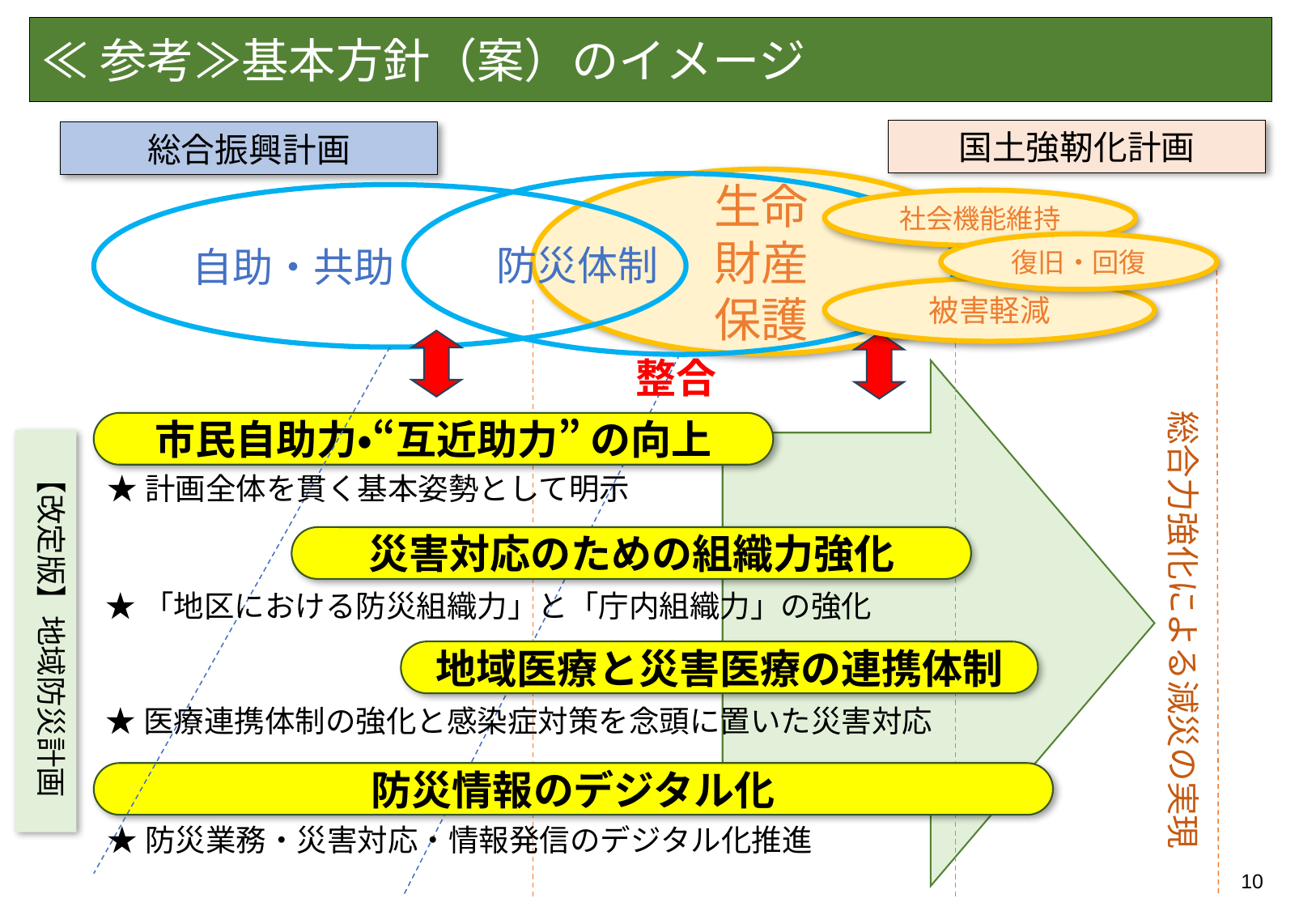

# ≪参考≫基本方針（案）のイメージ
国土強靭化計画
総合振興計画
生命
財産
保護
防災体制
自助・共助
社会機能維持
復旧・回復
被害軽減

整合

総合力強化による減災の実現
市民自助力・“互近助力” の向上
【改定版】地域防災計画
★計画全体を貫く基本姿勢として明示
災害対応のための組織力強化
★「地区における防災組織力」と「庁内組織力」の強化
地域医療と災害医療の連携体制
★医療連携体制の強化と感染症対策を念頭に置いた災害対応
防災情報のデジタル化
★防災業務・災害対応・情報発信のデジタル化推進
10